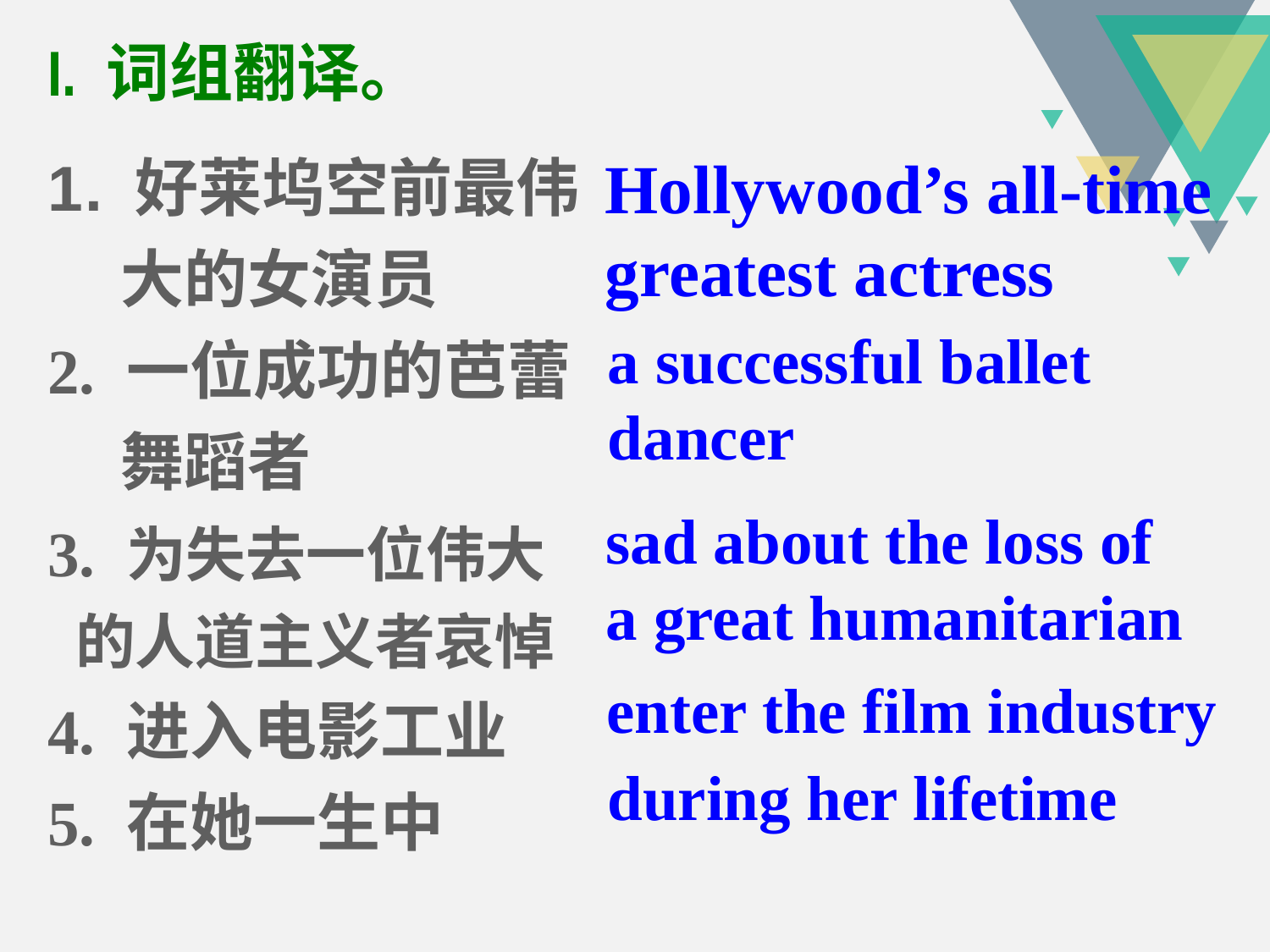

I. 词组翻译。
 好莱坞空前最伟
    大的女演员
2. 一位成功的芭蕾
    舞蹈者
3. 为失去一位伟大
 的人道主义者哀悼
4. 进入电影工业
5. 在她一生中
Hollywood’s all-time
greatest actress
a successful ballet dancer
sad about the loss of
a great humanitarian
enter the film industry
during her lifetime